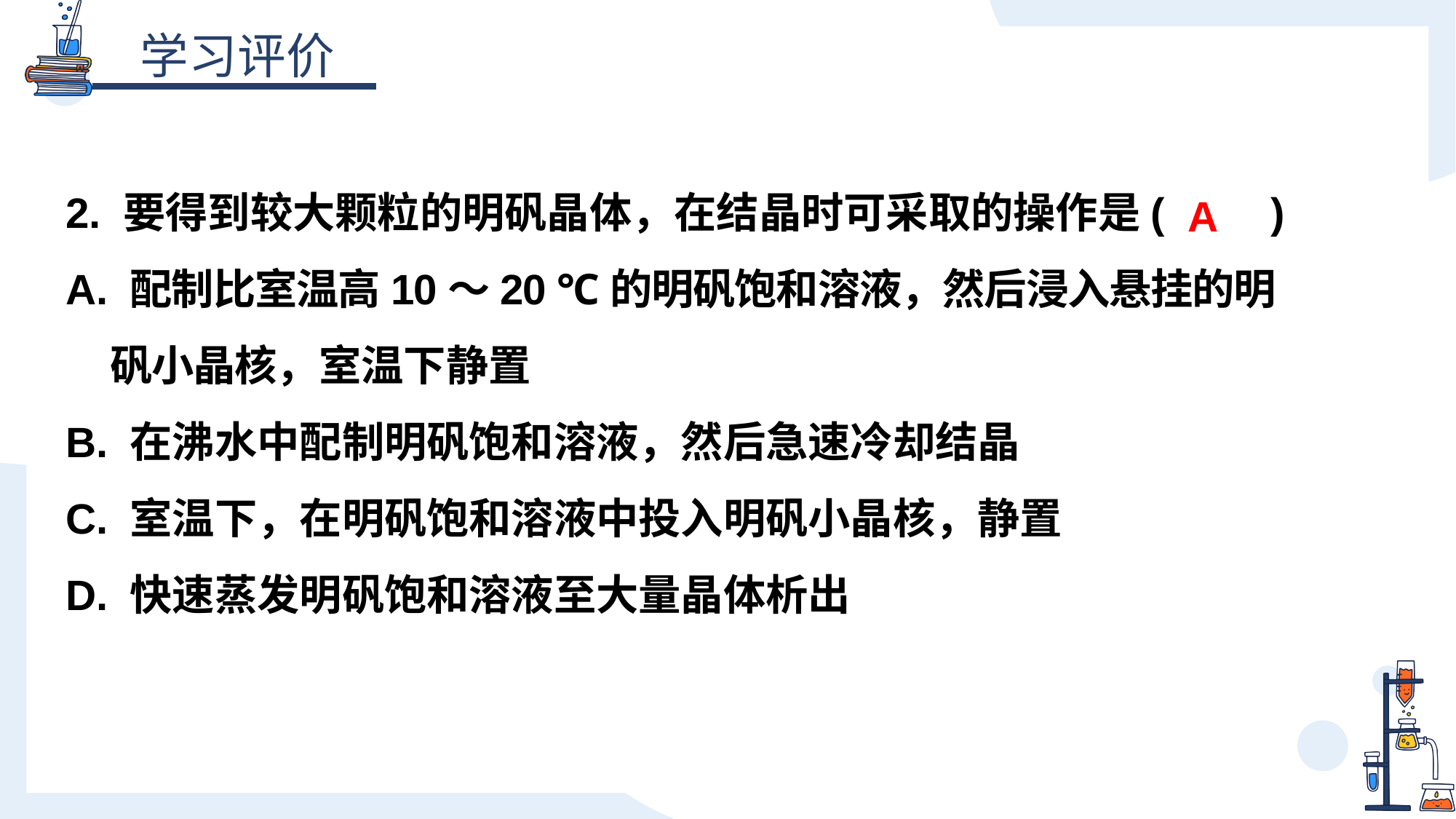

2. 要得到较大颗粒的明矾晶体，在结晶时可采取的操作是(         )
A. 配制比室温高10～20 ℃的明矾饱和溶液，然后浸入悬挂的明
     矾小晶核，室温下静置
B. 在沸水中配制明矾饱和溶液，然后急速冷却结晶
C. 室温下，在明矾饱和溶液中投入明矾小晶核，静置
D. 快速蒸发明矾饱和溶液至大量晶体析出
A